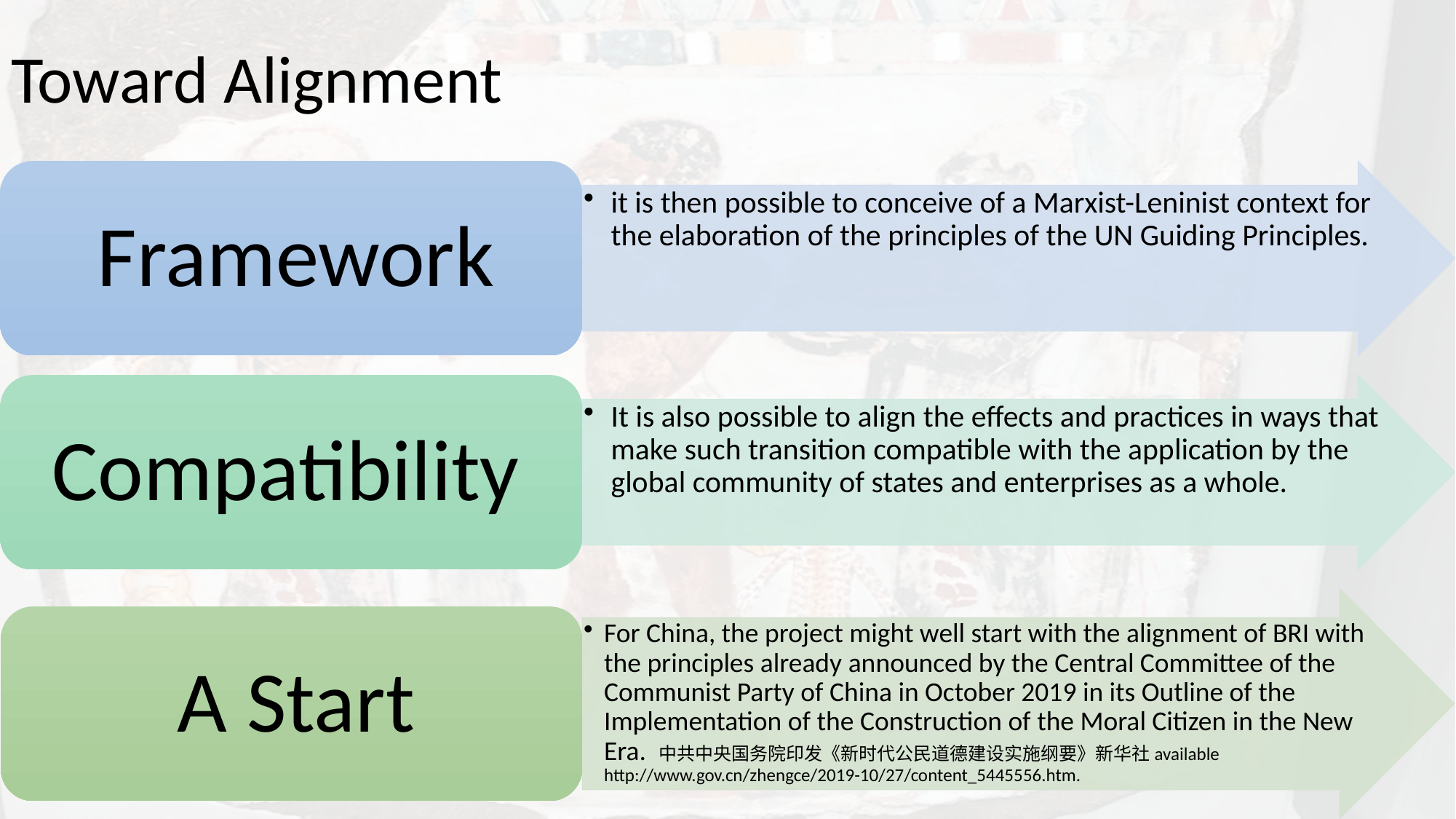

# Toward Alignment
it is then possible to conceive of a Marxist-Leninist context for the elaboration of the principles of the UN Guiding Principles.
Framework
It is also possible to align the effects and practices in ways that make such transition compatible with the application by the global community of states and enterprises as a whole.
Compatibility
For China, the project might well start with the alignment of BRI with the principles already announced by the Central Committee of the Communist Party of China in October 2019 in its Outline of the Implementation of the Construction of the Moral Citizen in the New Era. 中共中央国务院印发《新时代公民道德建设实施纲要》新华社available http://www.gov.cn/zhengce/2019-10/27/content_5445556.htm.
A Start